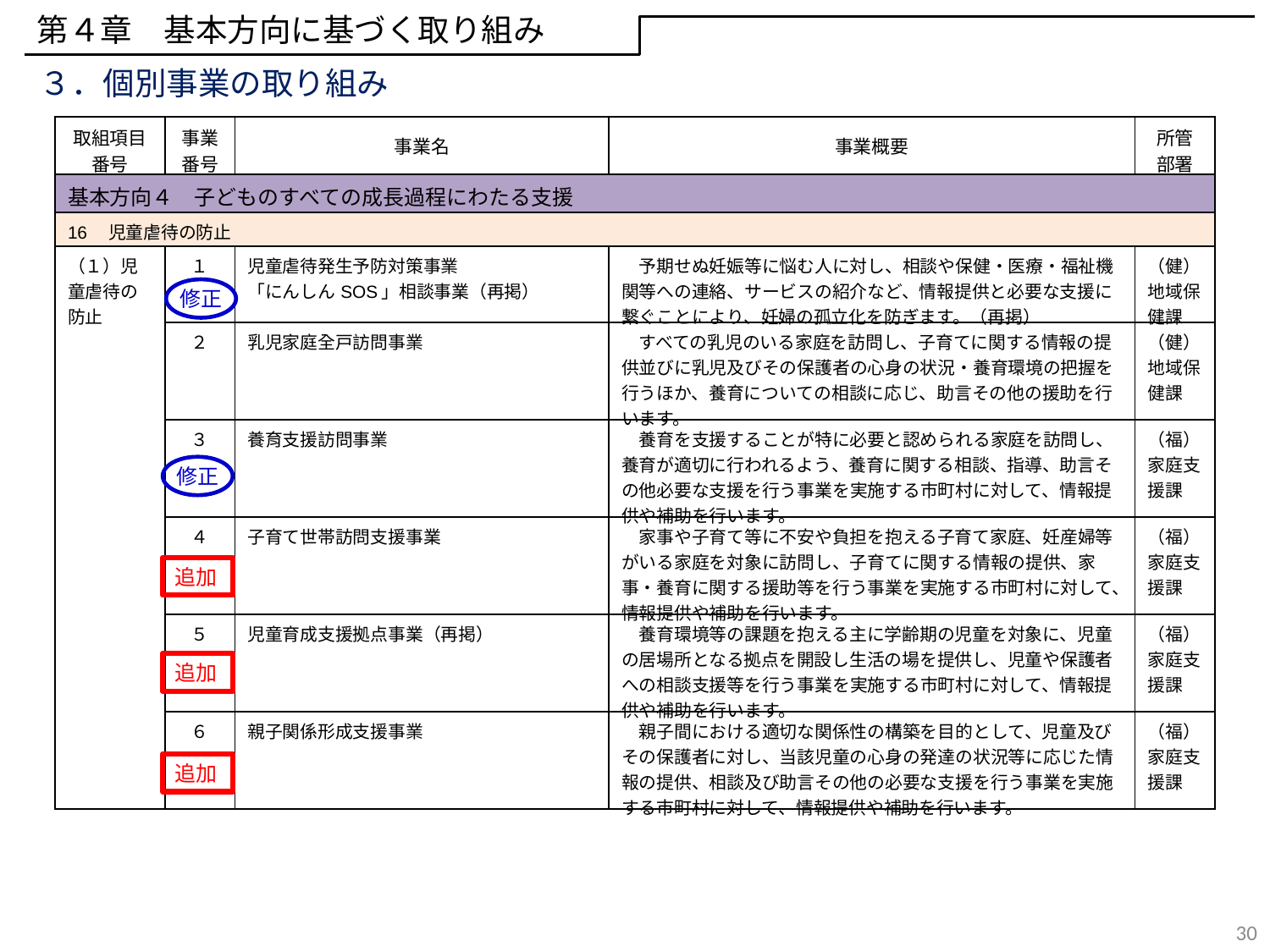

第４章　基本方向に基づく取り組み
３．個別事業の取り組み
| 取組項目 番号 | 事業 番号 | 事業名 | 事業概要 | 所管 部署 |
| --- | --- | --- | --- | --- |
| 基本方向４　子どものすべての成長過程にわたる支援 |  |  |  |  |
| 16　児童虐待の防止 |  |  |  |  |
| （１）児童虐待の防止 | １ | 児童虐待発生予防対策事業 「にんしんSOS」相談事業（再掲） | 予期せぬ妊娠等に悩む人に対し、相談や保健・医療・福祉機関等への連絡、サービスの紹介など、情報提供と必要な支援に繋ぐことにより、妊婦の孤立化を防ぎます。（再掲） | （健）地域保健課 |
|  | ２ | 乳児家庭全戸訪問事業 | すべての乳児のいる家庭を訪問し、子育てに関する情報の提供並びに乳児及びその保護者の心身の状況・養育環境の把握を行うほか、養育についての相談に応じ、助言その他の援助を行います。 | （健）地域保健課 |
|  | ３ | 養育支援訪問事業 | 養育を支援することが特に必要と認められる家庭を訪問し、養育が適切に行われるよう、養育に関する相談、指導、助言その他必要な支援を行う事業を実施する市町村に対して、情報提供や補助を行います。 | （福）家庭支援課 |
|  | ４ | 子育て世帯訪問支援事業 | 家事や子育て等に不安や負担を抱える子育て家庭、妊産婦等がいる家庭を対象に訪問し、子育てに関する情報の提供、家事・養育に関する援助等を行う事業を実施する市町村に対して、情報提供や補助を行います。 | （福）家庭支援課 |
|  | ５ | 児童育成支援拠点事業（再掲） | 養育環境等の課題を抱える主に学齢期の児童を対象に、児童の居場所となる拠点を開設し生活の場を提供し、児童や保護者への相談支援等を行う事業を実施する市町村に対して、情報提供や補助を行います。 | （福）家庭支援課 |
|  | ６ | 親子関係形成支援事業 | 親子間における適切な関係性の構築を目的として、児童及びその保護者に対し、当該児童の心身の発達の状況等に応じた情報の提供、相談及び助言その他の必要な支援を行う事業を実施する市町村に対して、情報提供や補助を行います。 | （福）家庭支援課 |

修正

修正
追加
追加
追加
30